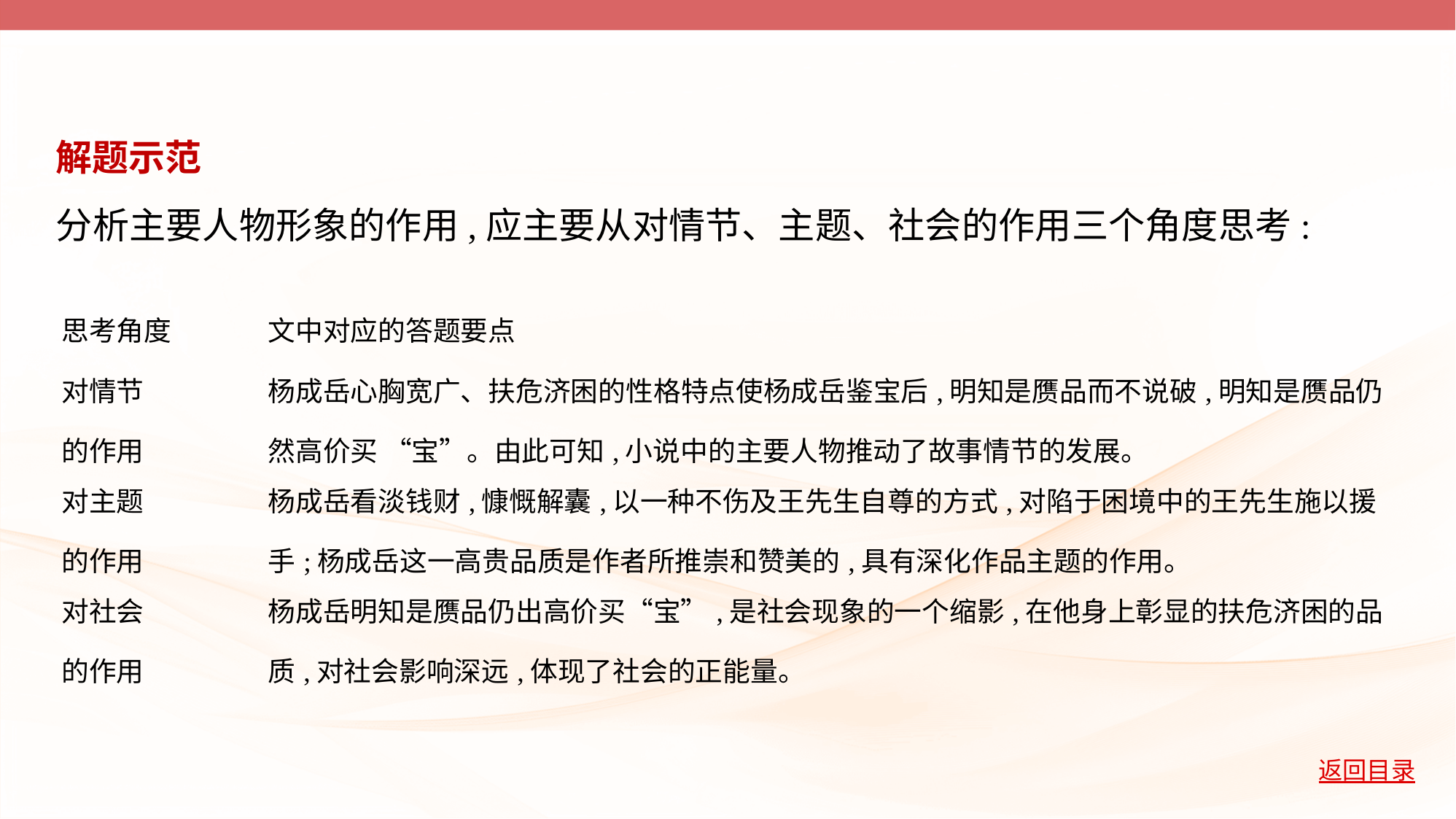

解题示范
分析主要人物形象的作用,应主要从对情节、主题、社会的作用三个角度思考:
| 思考角度 | 文中对应的答题要点 |
| --- | --- |
| 对情节 的作用 | 杨成岳心胸宽广、扶危济困的性格特点使杨成岳鉴宝后,明知是赝品而不说破,明知是赝品仍然高价买 “宝”。由此可知,小说中的主要人物推动了故事情节的发展。 |
| 对主题 的作用 | 杨成岳看淡钱财,慷慨解囊,以一种不伤及王先生自尊的方式,对陷于困境中的王先生施以援手;杨成岳这一高贵品质是作者所推崇和赞美的,具有深化作品主题的作用。 |
| 对社会 的作用 | 杨成岳明知是赝品仍出高价买“宝”,是社会现象的一个缩影,在他身上彰显的扶危济困的品质,对社会影响深远,体现了社会的正能量。 |